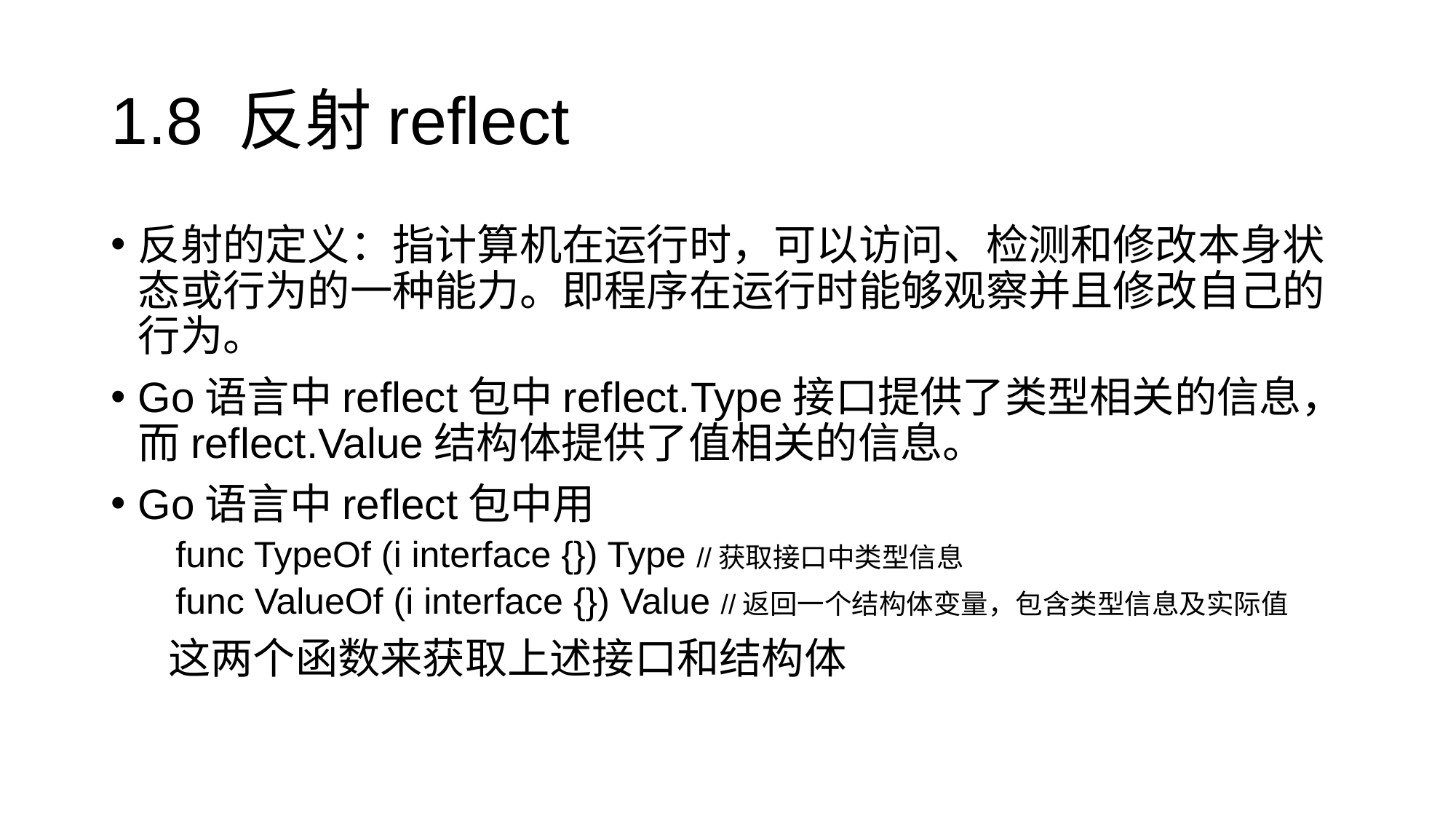

# 1.8 反射reflect
反射的定义：指计算机在运行时，可以访问、检测和修改本身状态或行为的一种能力。即程序在运行时能够观察并且修改自己的行为。
Go语言中reflect包中reflect.Type接口提供了类型相关的信息，而reflect.Value结构体提供了值相关的信息。
Go语言中reflect包中用
 func TypeOf (i interface {}) Type //获取接口中类型信息
 func ValueOf (i interface {}) Value //返回一个结构体变量，包含类型信息及实际值
     这两个函数来获取上述接口和结构体